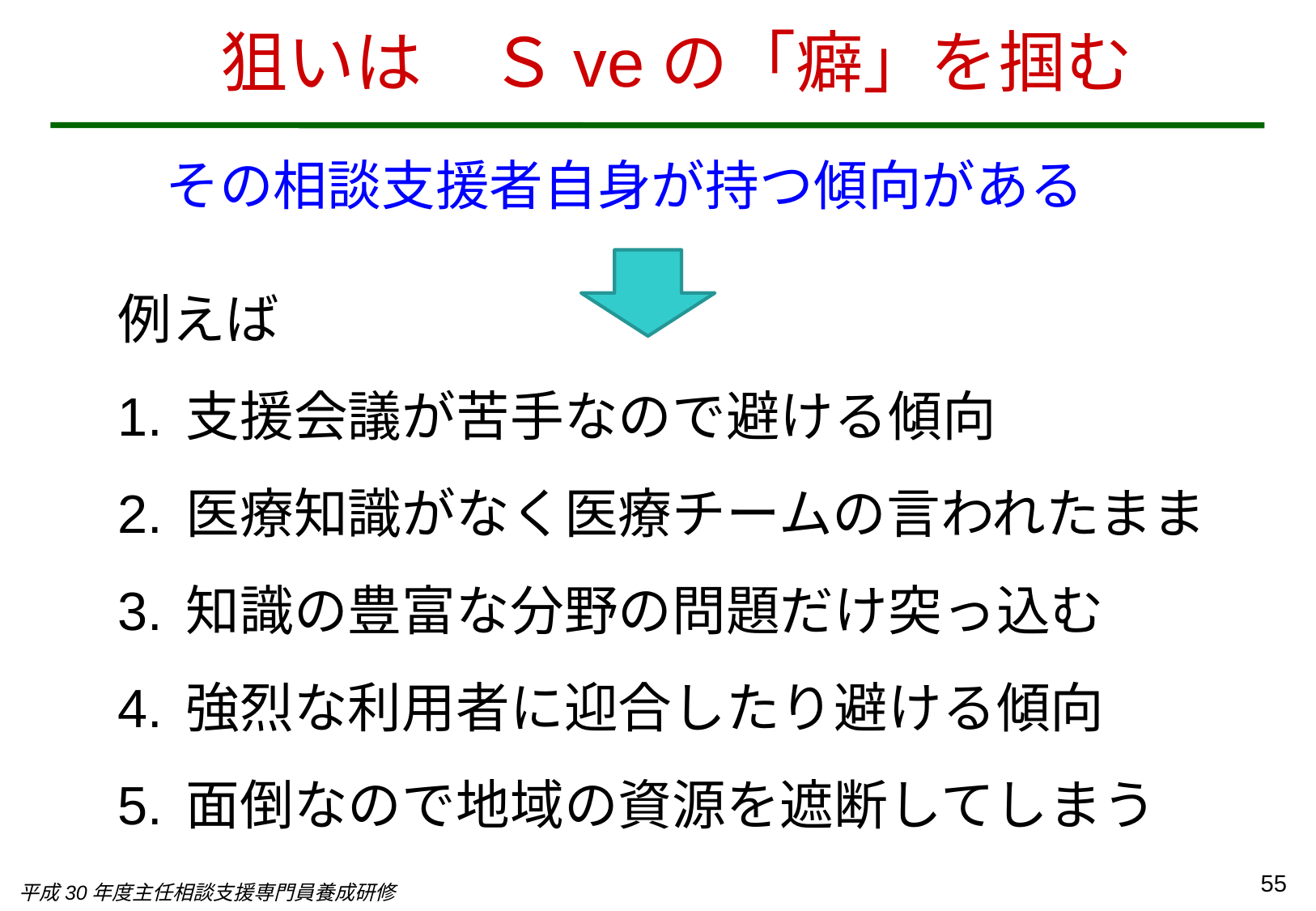

狙いは　Ｓveの「癖」を掴む

その相談支援者自身が持つ傾向がある
例えば
支援会議が苦手なので避ける傾向
医療知識がなく医療チームの言われたまま
知識の豊富な分野の問題だけ突っ込む
強烈な利用者に迎合したり避ける傾向
面倒なので地域の資源を遮断してしまう

55
平成30年度主任相談支援専門員養成研修